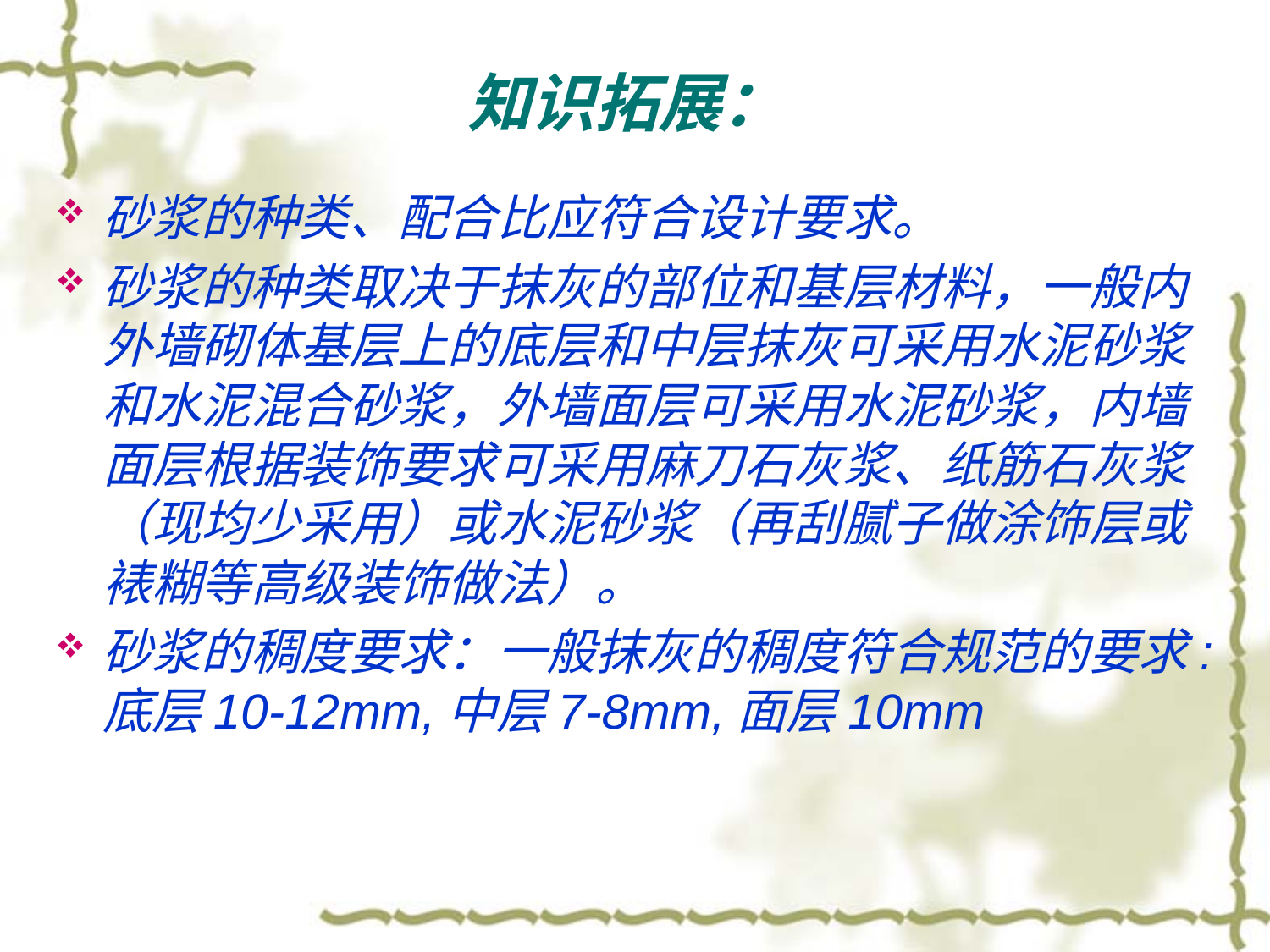

# 知识拓展：
砂浆的种类、配合比应符合设计要求。
砂浆的种类取决于抹灰的部位和基层材料，一般内外墙砌体基层上的底层和中层抹灰可采用水泥砂浆和水泥混合砂浆，外墙面层可采用水泥砂浆，内墙面层根据装饰要求可采用麻刀石灰浆、纸筋石灰浆（现均少采用）或水泥砂浆（再刮腻子做涂饰层或裱糊等高级装饰做法）。
砂浆的稠度要求：一般抹灰的稠度符合规范的要求:底层10-12mm,中层7-8mm,面层10mm